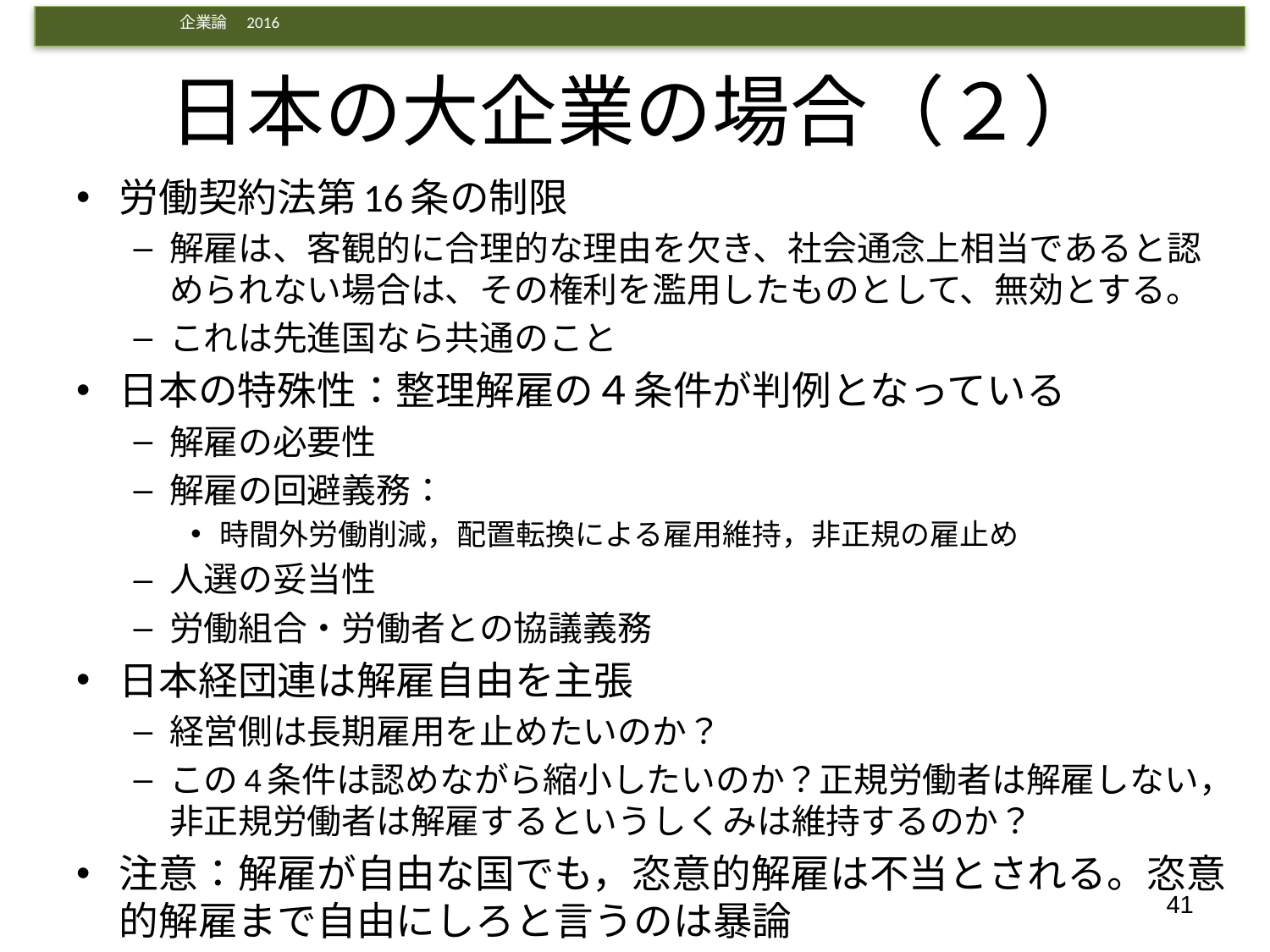

# 日本の大企業の場合（２）
労働契約法第16条の制限
解雇は、客観的に合理的な理由を欠き、社会通念上相当であると認められない場合は、その権利を濫用したものとして、無効とする。
これは先進国なら共通のこと
日本の特殊性：整理解雇の４条件が判例となっている
解雇の必要性
解雇の回避義務：
時間外労働削減，配置転換による雇用維持，非正規の雇止め
人選の妥当性
労働組合・労働者との協議義務
日本経団連は解雇自由を主張
経営側は長期雇用を止めたいのか？
この4条件は認めながら縮小したいのか？正規労働者は解雇しない，非正規労働者は解雇するというしくみは維持するのか？
注意：解雇が自由な国でも，恣意的解雇は不当とされる。恣意的解雇まで自由にしろと言うのは暴論

41